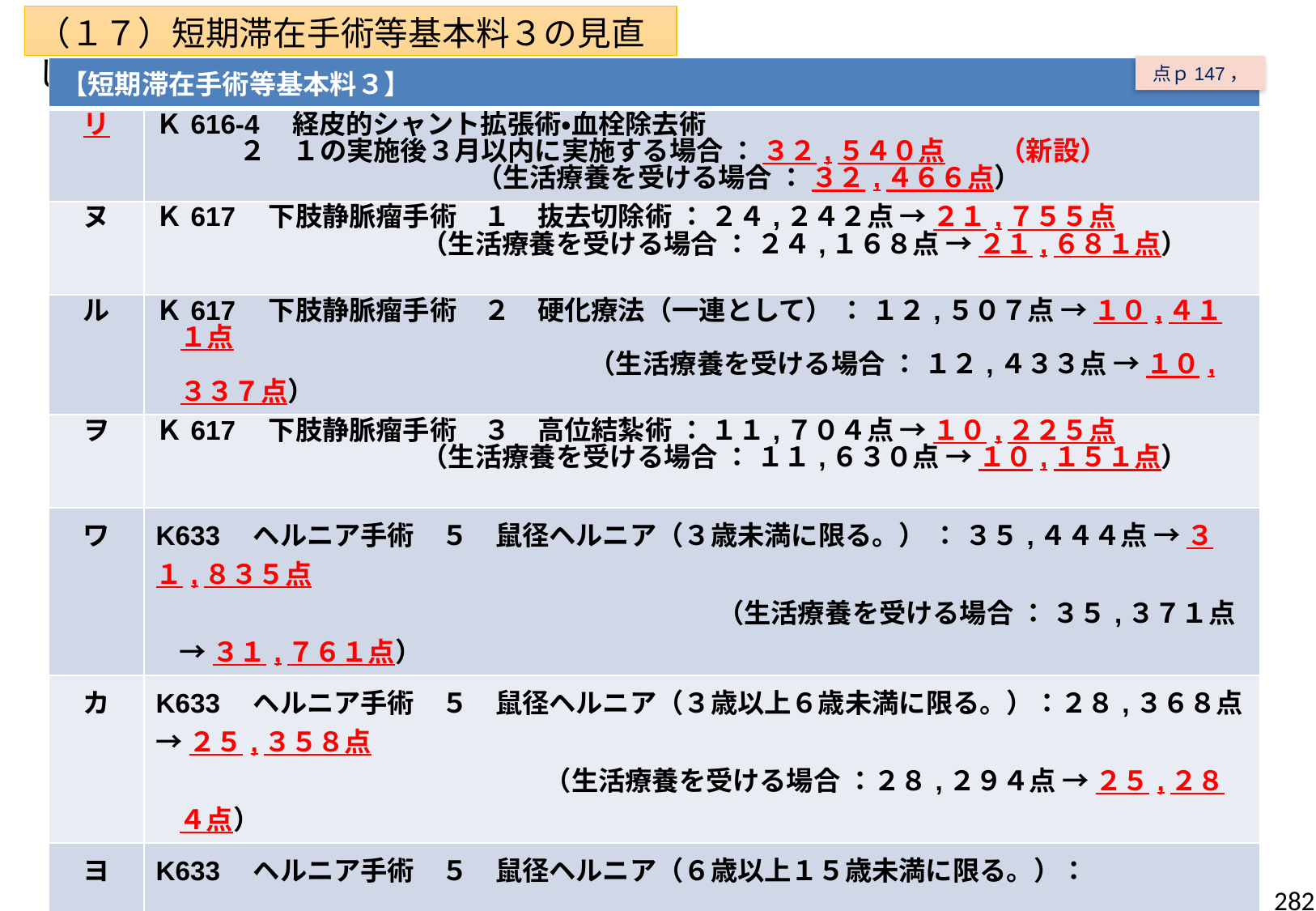

（１７）短期滞在手術等基本料３の見直し③
点ｐ147，
| 【短期滞在手術等基本料３】 |  |
| --- | --- |
| リ | Ｋ616-4　経皮的シャント拡張術・血栓除去術 　２　１の実施後３月以内に実施する場合 ： ３２,５４０点　　（新設） 　　　　　　　　 　（生活療養を受ける場合 ： ３２,４６６点） |
| ヌ | Ｋ617　下肢静脈瘤手術　１　抜去切除術 ： ２４,２４２点 → ２１,７５５点 　　　　　　　　　（生活療養を受ける場合 ： ２４,１６８点 → ２１,６８１点） |
| ル | Ｋ617　下肢静脈瘤手術　２　硬化療法（一連として） ： １２,５０７点 → １０,４１１点 　　　　　　　　　　　　　　　 （生活療養を受ける場合 ： １２,４３３点 → １０,３３７点） |
| ヲ | Ｋ617　下肢静脈瘤手術　３　高位結紮術 ： １１,７０４点 → １０,２２５点 　　　　　　　　　（生活療養を受ける場合 ： １１,６３０点 → １０,１５１点） |
| ワ | K633　ヘルニア手術　５　鼠径ヘルニア（３歳未満に限る。） ： ３５,４４４点 → ３１,８３５点 　　　　　　　　　　　　　　　　　　　　（生活療養を受ける場合 ： ３５,３７１点 → ３１,７６１点） |
| カ | K633　ヘルニア手術　５　鼠径ヘルニア（３歳以上６歳未満に限る。）：２８,３６８点 → ２５,３５８点 　　 （生活療養を受ける場合 ：２８,２９４点 → ２５,２８４点） |
| ヨ | K633　ヘルニア手術　５　鼠径ヘルニア（６歳以上１５歳未満に限る。）： 　　　　　　　　　　　　　　　　　　　　　　　　　　　　　　　　　　　　　　　　　 ２５,５７８点 → ２２,５９７点 　　　　　　　　　　　　　　　　　　　　　　　（生活療養を受ける場合 ： ２５,５０５点 → ２２,５２３点） |
| タ | K633　ヘルニア手術　５　鼠径ヘルニア（１５歳以上に限る。） ： ２５,３９４点 → ２４,９７５点 　　　　　　　　　　　　　　　　　　　　　 （生活療養を受ける場合 ： ２５,３２１点 → ２４,９０１点） |
| レ | Ｋ634　腹腔鏡下鼠径ヘルニア手術（両側）（３歳未満に限る。） ： ６９,２１７点 → ６２,３４４点 　　　　　　　　　　　　　　　　　　　　　　 （生活療養を受ける場合 ： ６９,１４３点 → ６２,２７０点） |
| ソ | Ｋ634　腹腔鏡下鼠径ヘルニア手術（両側）　（３歳以上６歳未満に限る。） ： 　　　　　　　　　　　　　　　　　　　　　　　　　　　　　　　　　　　　　　　　　 ５５,４２８点 → ５１,７７３点 　　　　　　　　　　　　　　　　　　　　　　 （生活療養を受ける場合 ： ５５,３５４点 → ５１,６９９点） |
282